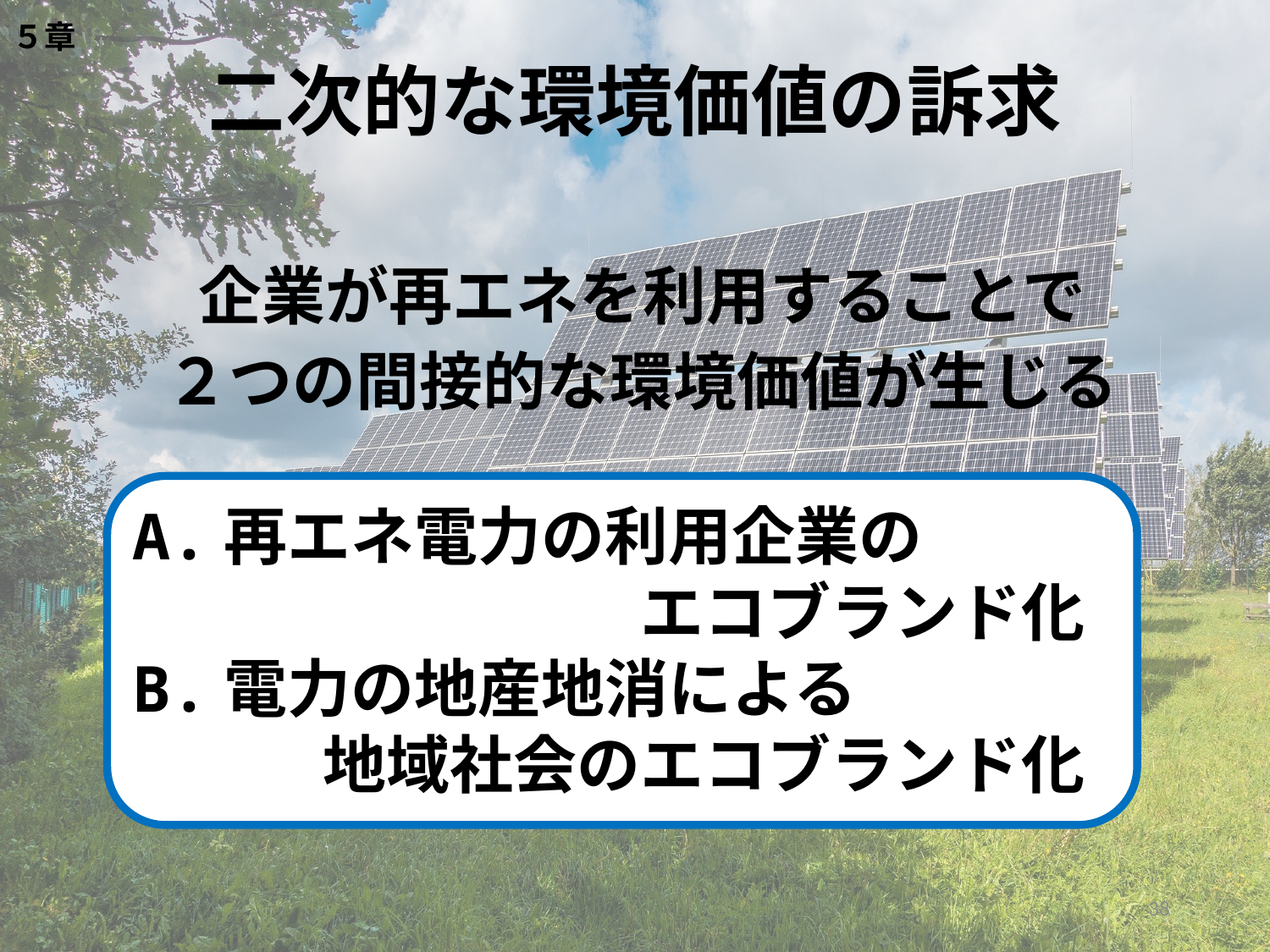

５章
# 二次的な環境価値の訴求
企業が再エネを利用することで
２つの間接的な環境価値が生じる

A.再エネ電力の利用企業の
　　　　　　　　エコブランド化
B.電力の地産地消による
　　　地域社会のエコブランド化
38